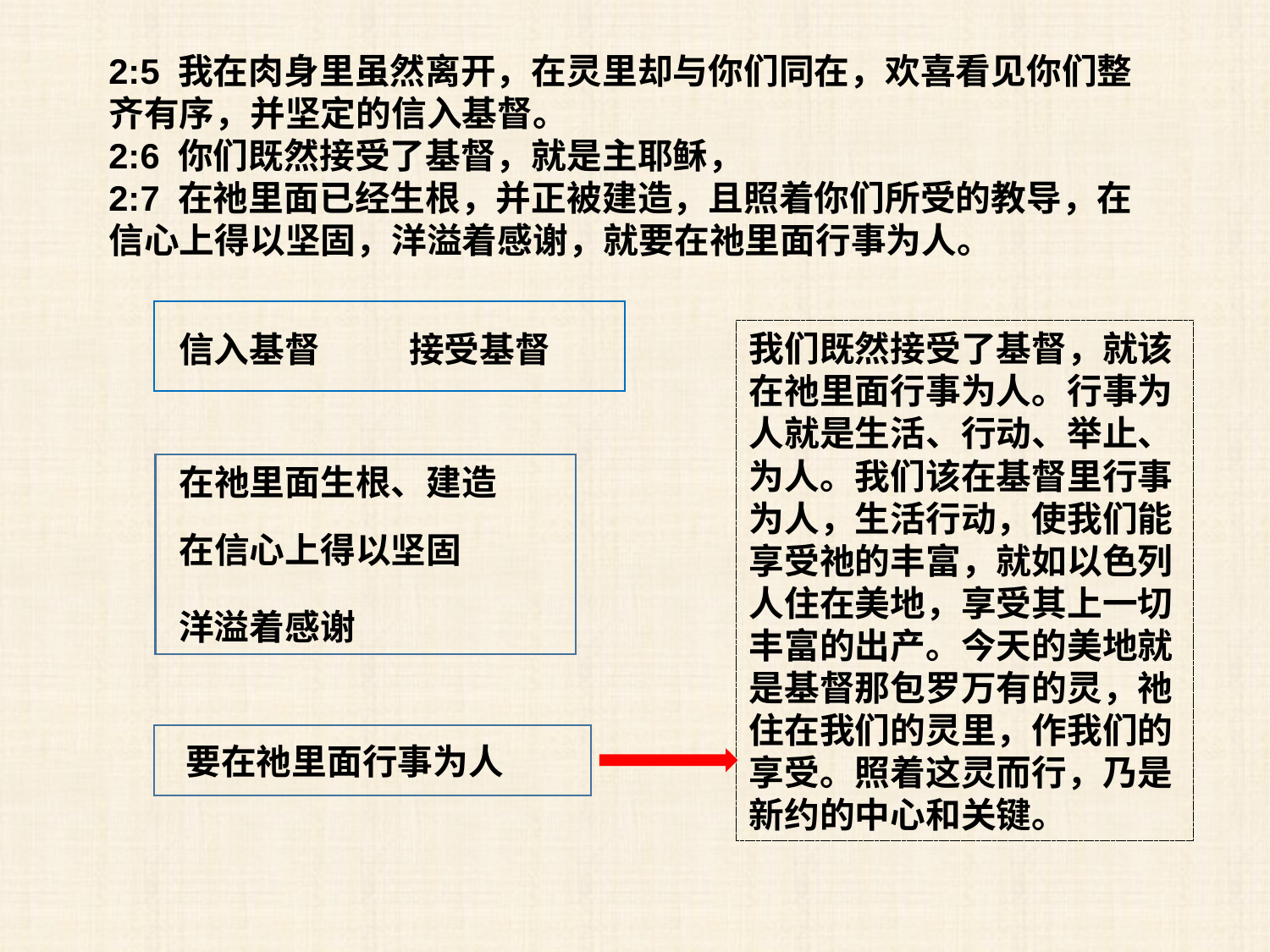

2:5 我在肉身里虽然离开，在灵里却与你们同在，欢喜看见你们整齐有序，并坚定的信入基督。
2:6 你们既然接受了基督，就是主耶稣，
2:7 在祂里面已经生根，并正被建造，且照着你们所受的教导，在信心上得以坚固，洋溢着感谢，就要在祂里面行事为人。

信入基督
接受基督
我们既然接受了基督，就该在祂里面行事为人。行事为人就是生活、行动、举止、为人。我们该在基督里行事为人，生活行动，使我们能享受祂的丰富，就如以色列人住在美地，享受其上一切丰富的出产。今天的美地就是基督那包罗万有的灵，祂住在我们的灵里，作我们的享受。照着这灵而行，乃是新约的中心和关键。

在祂里面生根、建造
在信心上得以坚固
洋溢着感谢

要在祂里面行事为人